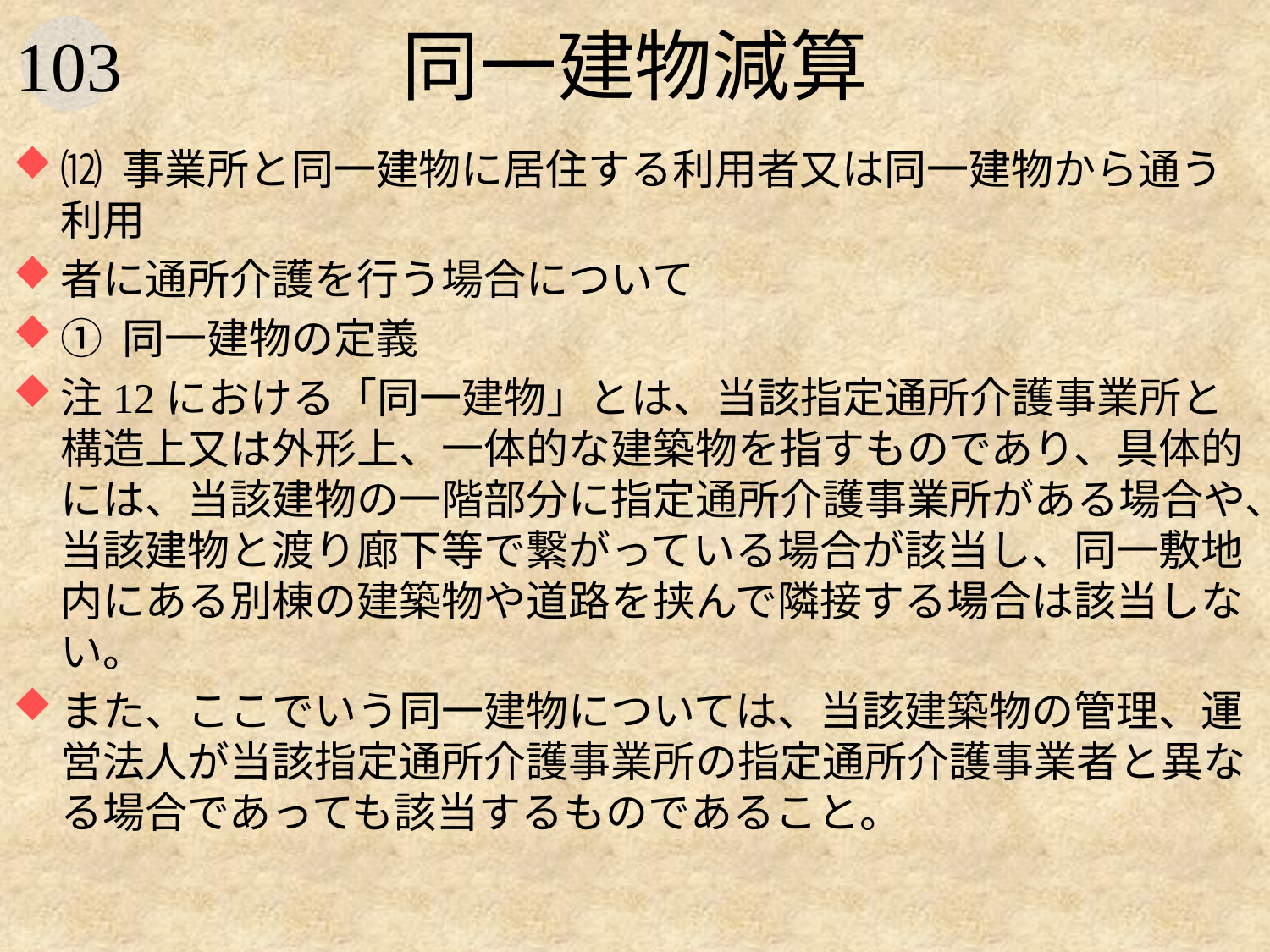

# 同一建物減算
⑿ 事業所と同一建物に居住する利用者又は同一建物から通う利用
者に通所介護を行う場合について
① 同一建物の定義
注12における「同一建物」とは、当該指定通所介護事業所と構造上又は外形上、一体的な建築物を指すものであり、具体的には、当該建物の一階部分に指定通所介護事業所がある場合や、当該建物と渡り廊下等で繋がっている場合が該当し、同一敷地内にある別棟の建築物や道路を挟んで隣接する場合は該当しない。
また、ここでいう同一建物については、当該建築物の管理、運営法人が当該指定通所介護事業所の指定通所介護事業者と異なる場合であっても該当するものであること。